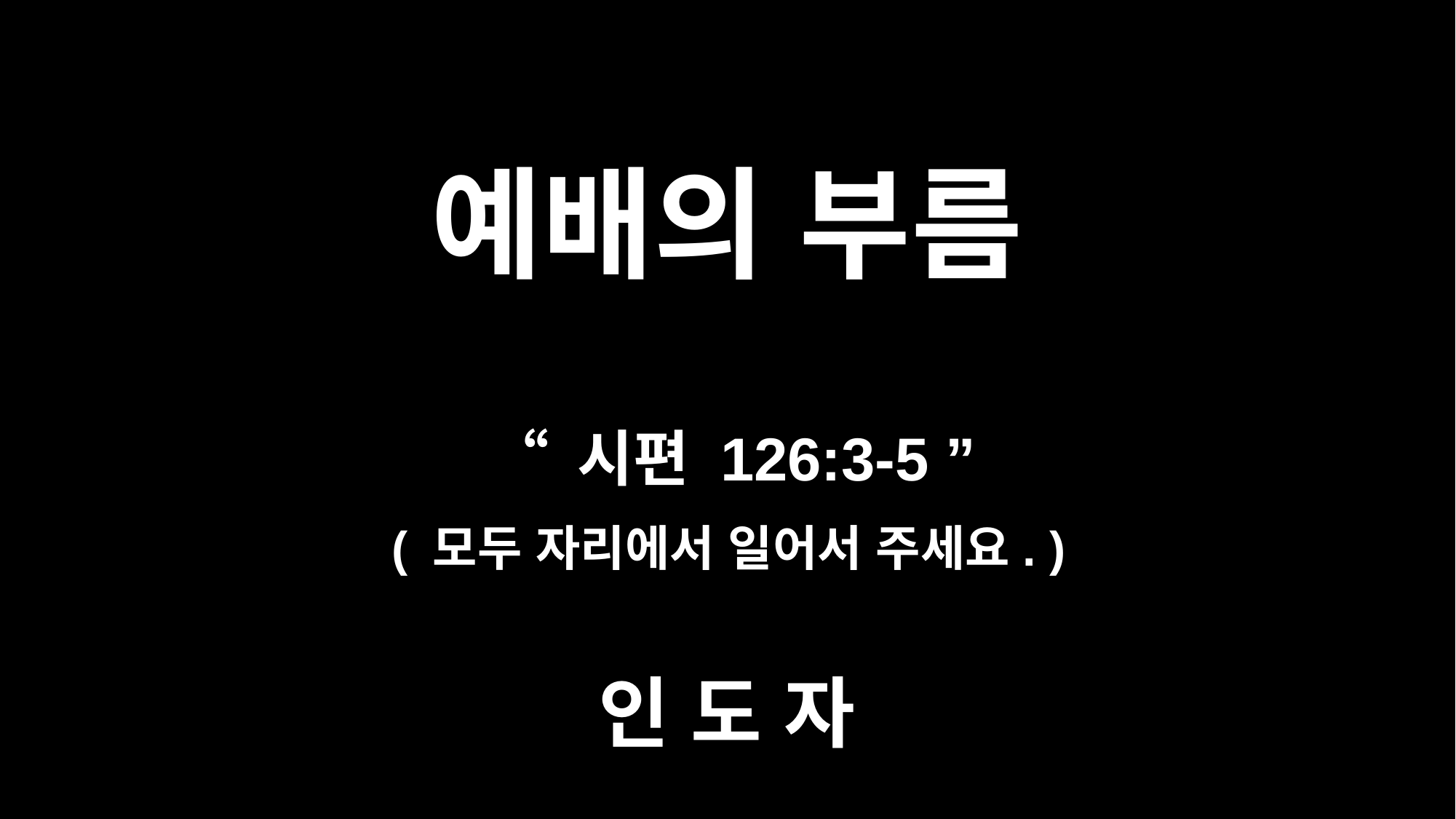

# 예배의 부름
“ 시편 126:3-5 ”
인 도 자